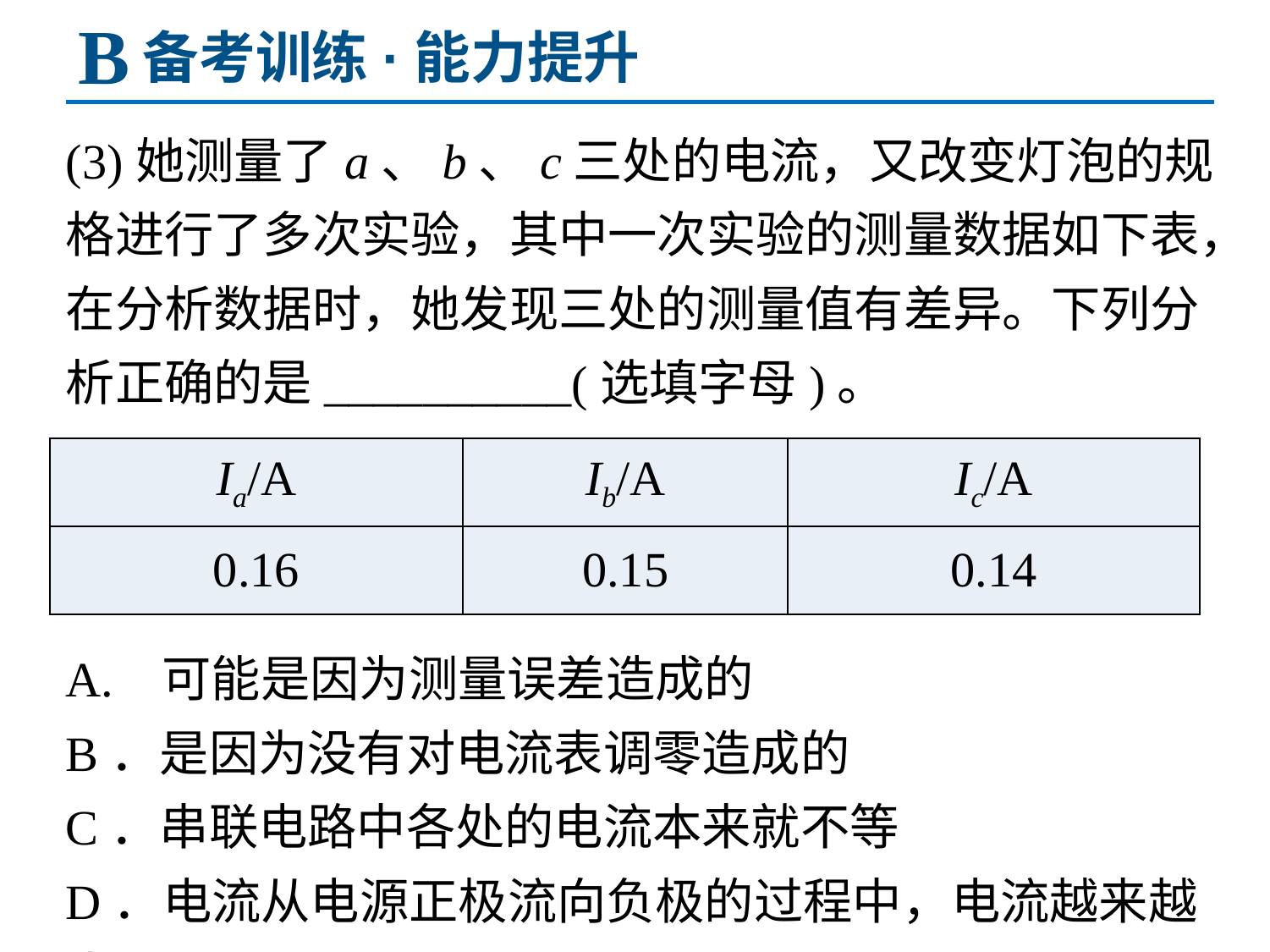

B
备考训练·能力提升
(3)她测量了a、b、c三处的电流，又改变灯泡的规格进行了多次实验，其中一次实验的测量数据如下表，在分析数据时，她发现三处的测量值有差异。下列分析正确的是__________(选填字母)。

A.   可能是因为测量误差造成的
B．是因为没有对电流表调零造成的
C．串联电路中各处的电流本来就不等
D．电流从电源正极流向负极的过程中，电流越来越小
0.22
| Ia/A | Ib/A | Ic/A |
| --- | --- | --- |
| 0.16 | 0.15 | 0.14 |